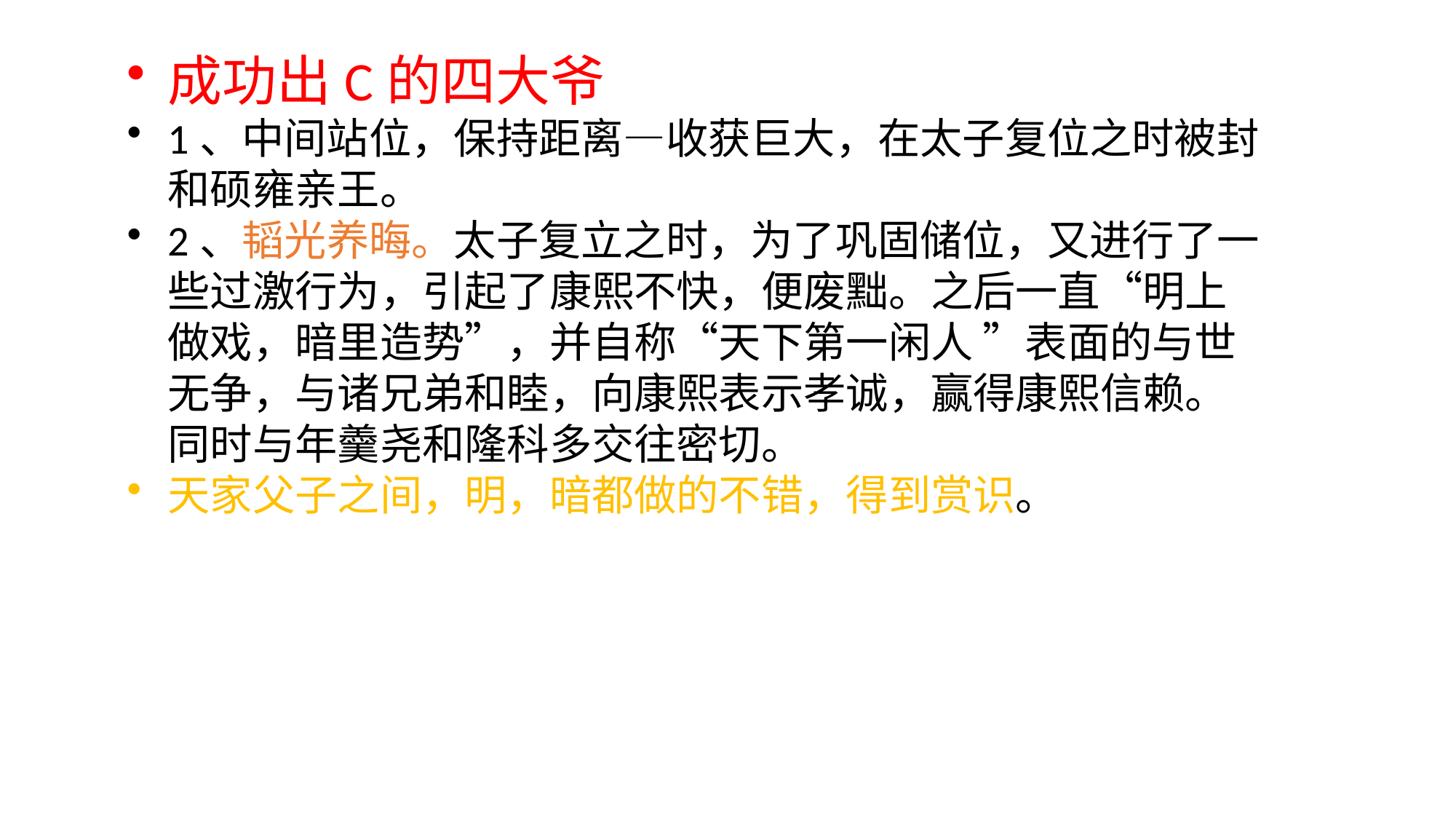

成功出C的四大爷
1、中间站位，保持距离—收获巨大，在太子复位之时被封和硕雍亲王。
2、韬光养晦。太子复立之时，为了巩固储位，又进行了一些过激行为，引起了康熙不快，便废黜。之后一直“明上做戏，暗里造势”，并自称“天下第一闲人 ”表面的与世无争，与诸兄弟和睦，向康熙表示孝诚，赢得康熙信赖。同时与年羹尧和隆科多交往密切。
天家父子之间，明，暗都做的不错，得到赏识。